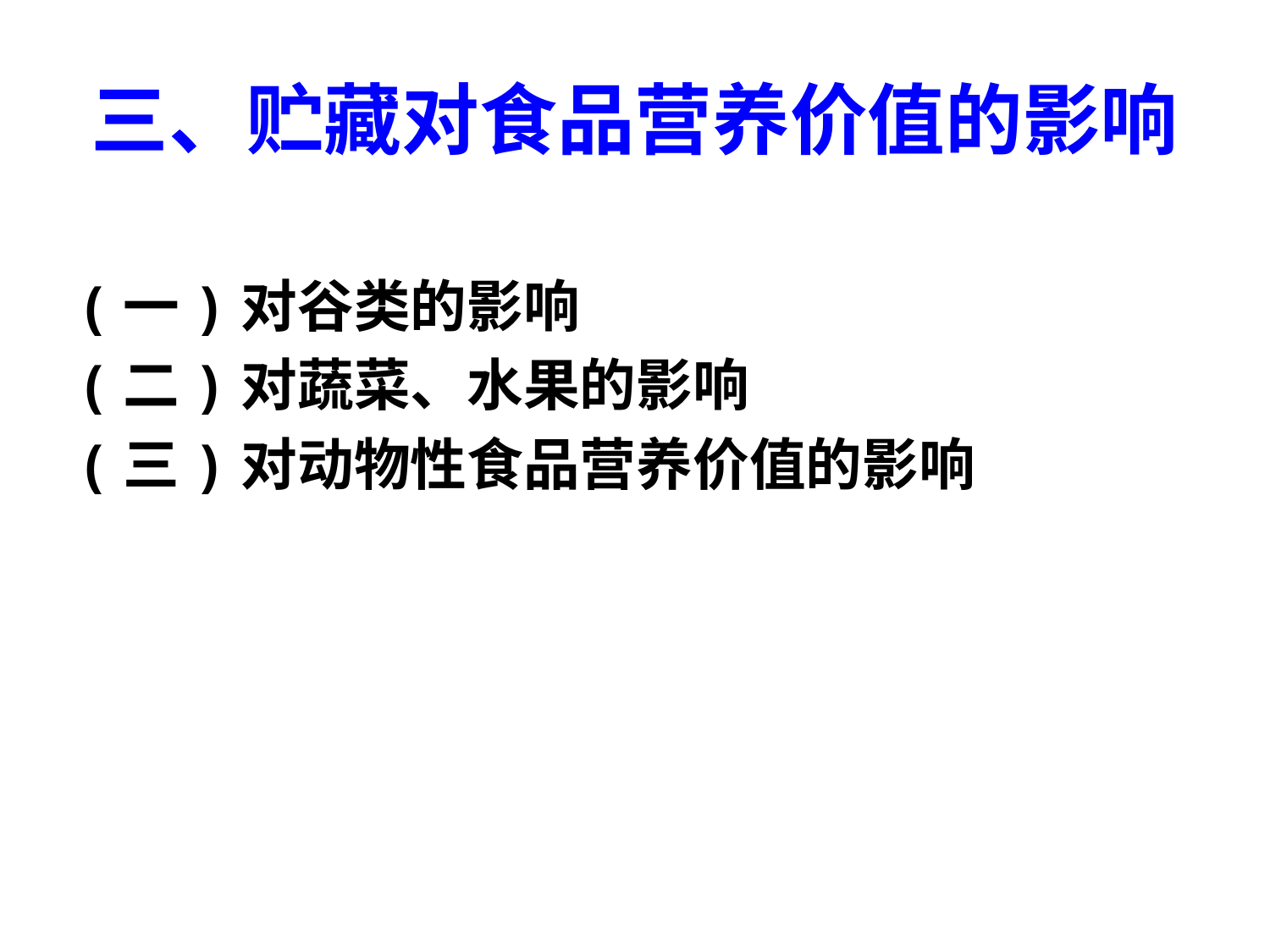

# 三、贮藏对食品营养价值的影响
(一)对谷类的影响
(二)对蔬菜、水果的影响
(三)对动物性食品营养价值的影响